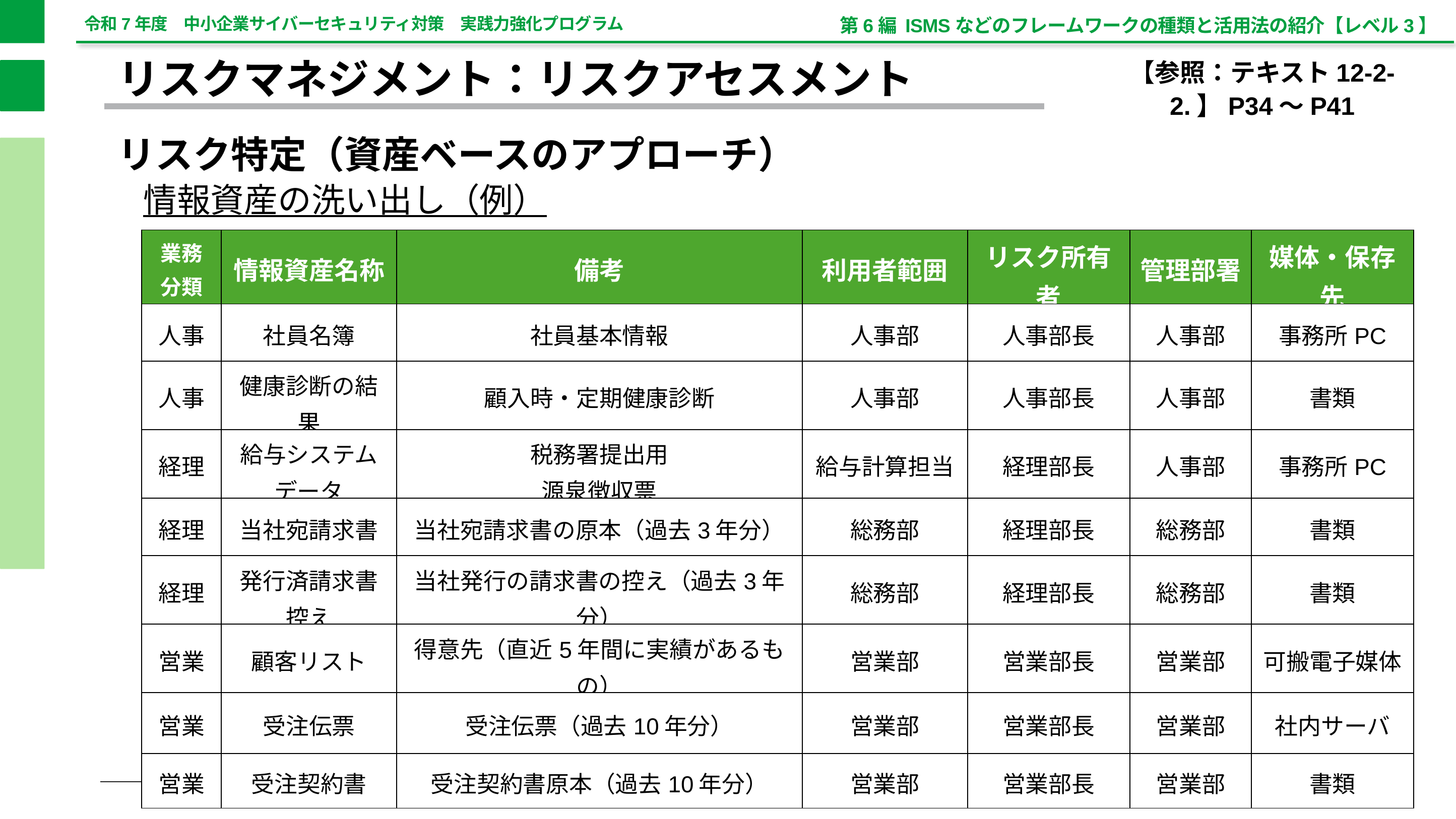

第6編 ISMSなどのフレームワークの種類と活用法の紹介【レベル3】
【参照：テキスト12-2-2.】P34～P41
リスクマネジメント：リスクアセスメント
リスク特定（資産ベースのアプローチ）
情報資産の洗い出し（例）

| 業務 分類 | 情報資産名称 | 備考 | 利用者範囲 | リスク所有者 | 管理部署 | 媒体・保存先 |
| --- | --- | --- | --- | --- | --- | --- |
| 人事 | 社員名簿 | 社員基本情報 | 人事部 | 人事部長 | 人事部 | 事務所PC |
| 人事 | 健康診断の結果 | 顧入時・定期健康診断 | 人事部 | 人事部長 | 人事部 | 書類 |
| 経理 | 給与システム データ | 税務署提出用 源泉徴収票 | 給与計算担当 | 経理部長 | 人事部 | 事務所PC |
| 経理 | 当社宛請求書 | 当社宛請求書の原本（過去3年分） | 総務部 | 経理部長 | 総務部 | 書類 |
| 経理 | 発行済請求書 控え | 当社発行の請求書の控え（過去3年分） | 総務部 | 経理部長 | 総務部 | 書類 |
| 営業 | 顧客リスト | 得意先（直近5年間に実績があるもの） | 営業部 | 営業部長 | 営業部 | 可搬電子媒体 |
| 営業 | 受注伝票 | 受注伝票（過去10年分） | 営業部 | 営業部長 | 営業部 | 社内サーバ |
| 営業 | 受注契約書 | 受注契約書原本（過去10年分） | 営業部 | 営業部長 | 営業部 | 書類 |